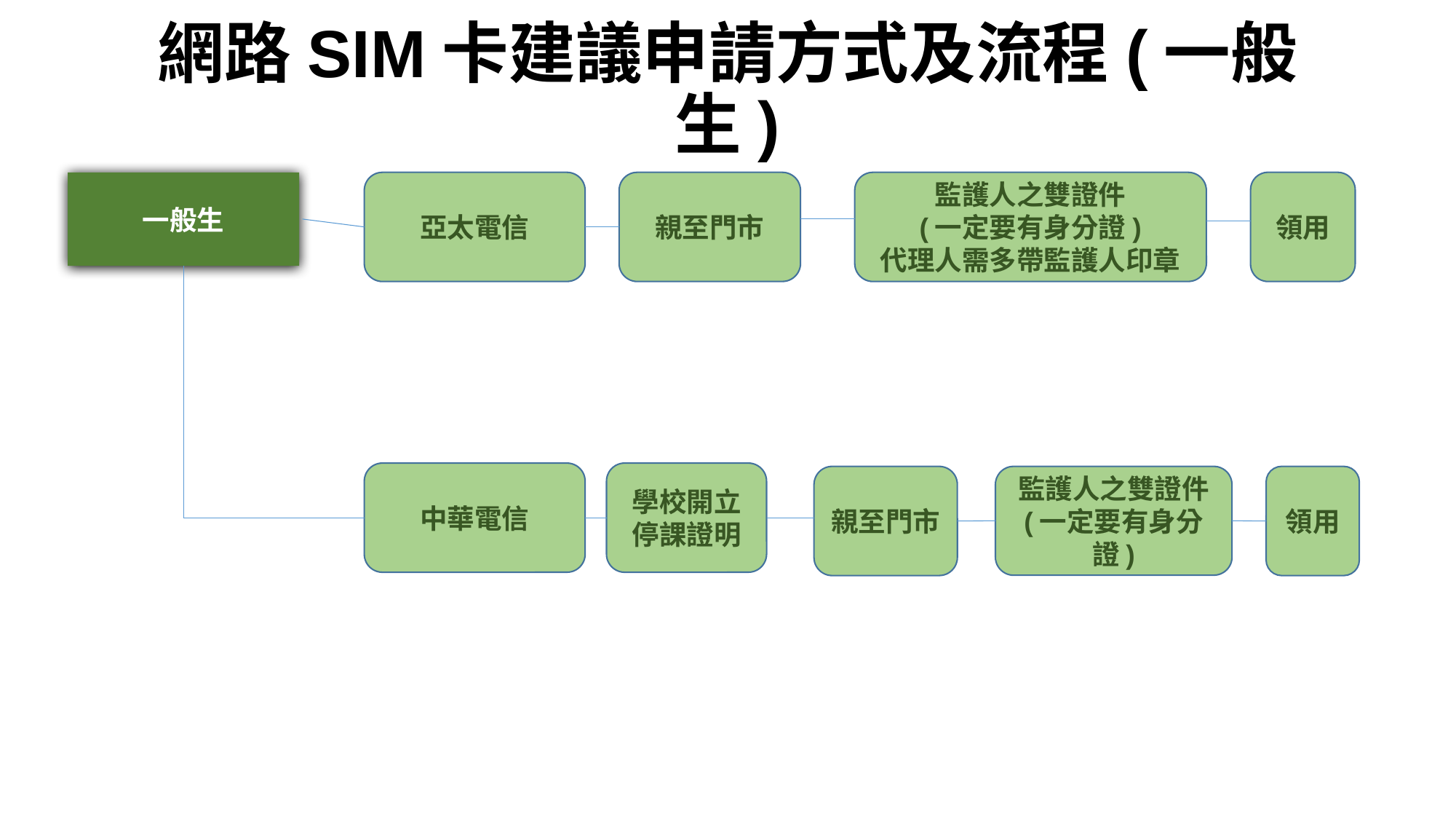

# 網路SIM卡建議申請方式及流程(一般生)
一般生
親至門市
亞太電信
監護人之雙證件
(一定要有身分證)
代理人需多帶監護人印章
領用
學校開立
停課證明
中華電信
親至門市
監護人之雙證件
(一定要有身分證)
領用